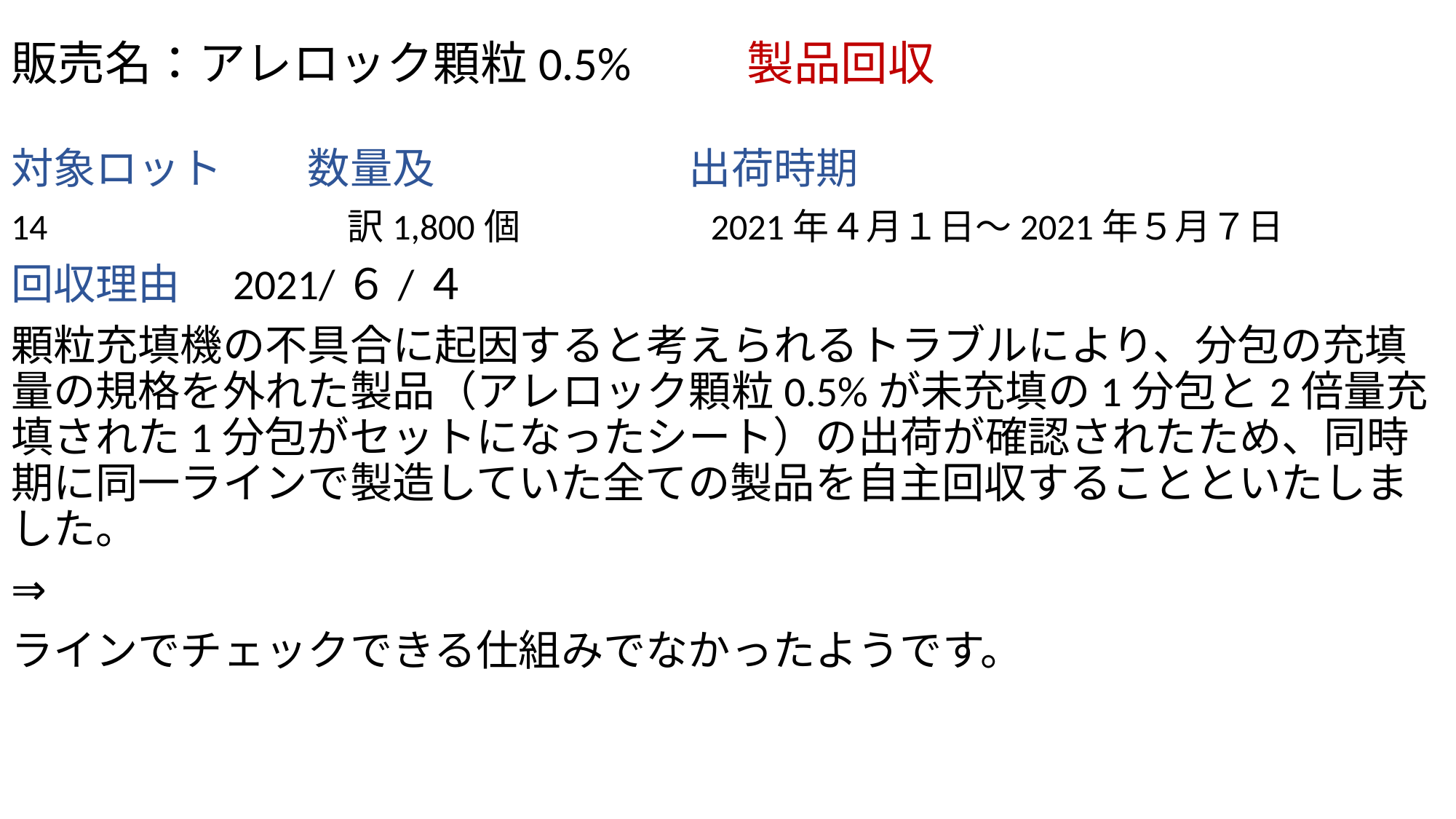

# 販売名：アレロック顆粒0.5% 　　製品回収
対象ロット　　数量及　　　　　　出荷時期
14　　　　　　　　訳1,800個　　　　　2021年４月１日～2021年５月７日
回収理由　2021/６/４
顆粒充填機の不具合に起因すると考えられるトラブルにより、分包の充填量の規格を外れた製品（アレロック顆粒0.5%が未充填の1分包と2倍量充填された1分包がセットになったシート）の出荷が確認されたため、同時期に同一ラインで製造していた全ての製品を自主回収することといたしました。
⇒
ラインでチェックできる仕組みでなかったようです。